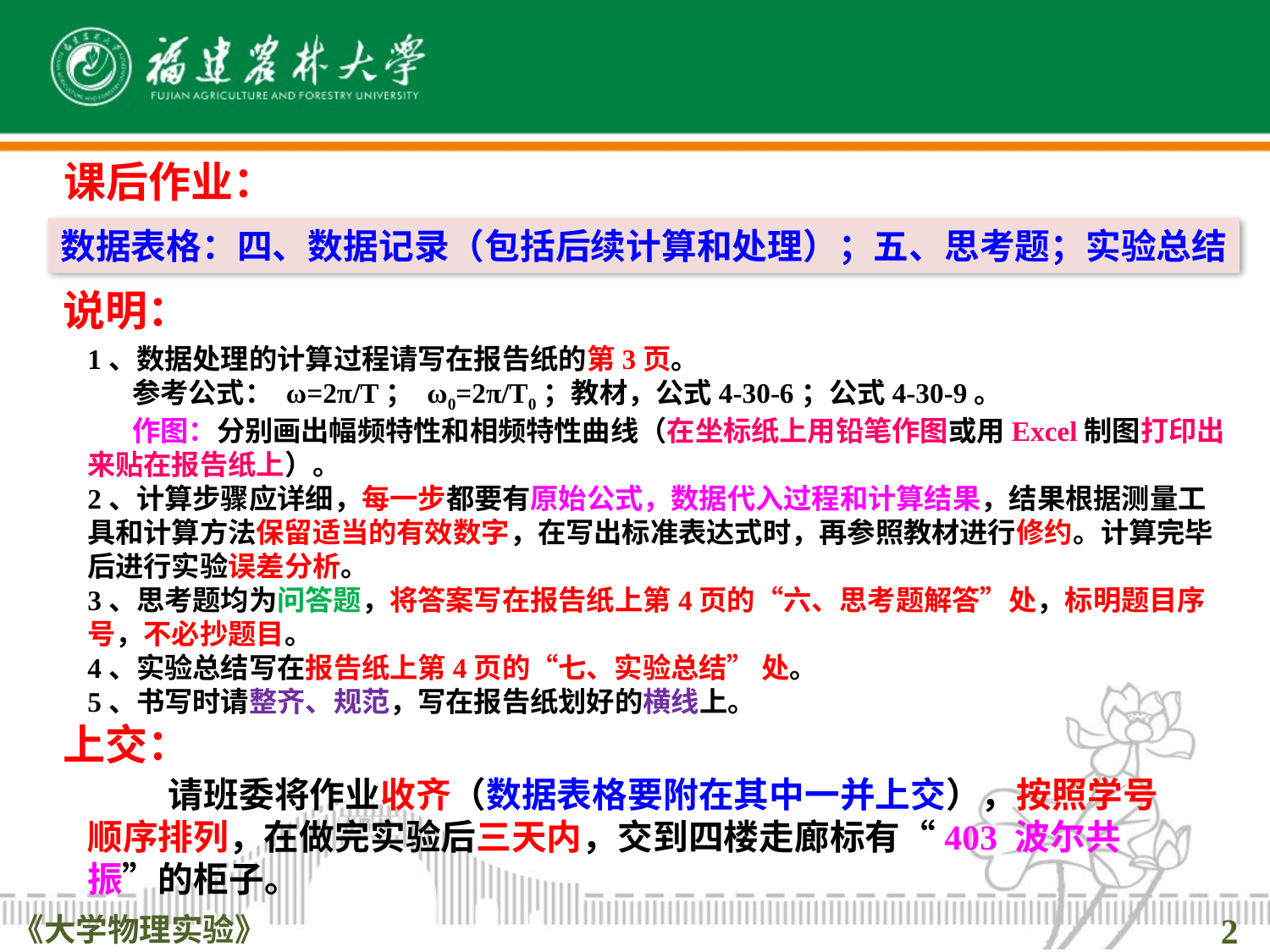

课后作业：
数据表格：四、数据记录（包括后续计算和处理）；五、思考题；实验总结
说明：
1、数据处理的计算过程请写在报告纸的第3页。
      参考公式： ω=2π/T； ω0=2π/T0；教材，公式4-30-6；公式4-30-9。
      作图：分别画出幅频特性和相频特性曲线（在坐标纸上用铅笔作图或用Excel制图打印出来贴在报告纸上）。
2、计算步骤应详细，每一步都要有原始公式，数据代入过程和计算结果，结果根据测量工具和计算方法保留适当的有效数字，在写出标准表达式时，再参照教材进行修约。计算完毕后进行实验误差分析。
3、思考题均为问答题，将答案写在报告纸上第4页的“六、思考题解答”处，标明题目序号，不必抄题目。
4、实验总结写在报告纸上第4页的“七、实验总结” 处。
5、书写时请整齐、规范，写在报告纸划好的横线上。
上交：
         请班委将作业收齐（数据表格要附在其中一并上交），按照学号顺序排列，在做完实验后三天内，交到四楼走廊标有“403 波尔共振”的柜子。